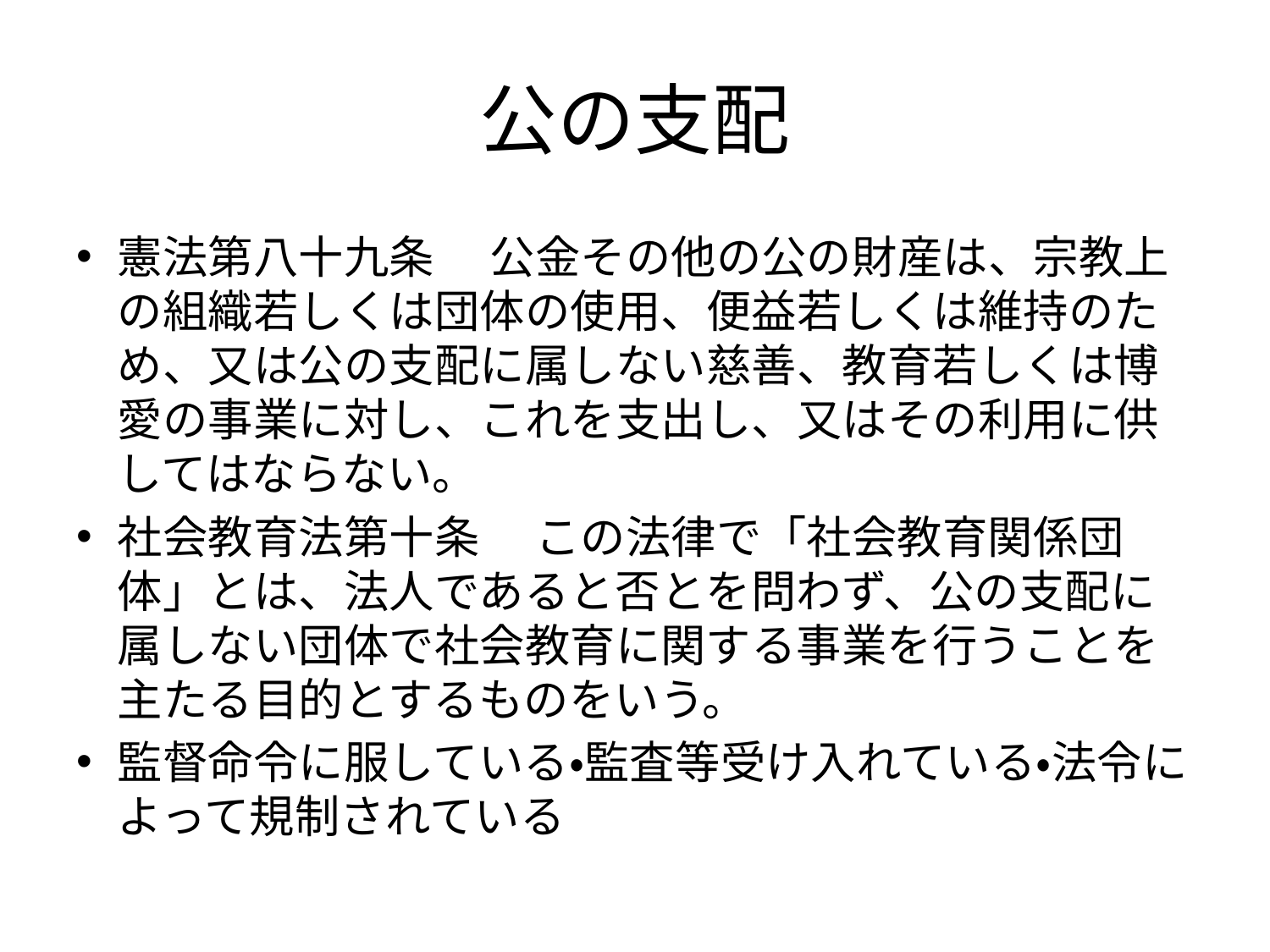

# 公の支配
憲法第八十九条 　公金その他の公の財産は、宗教上の組織若しくは団体の使用、便益若しくは維持のため、又は公の支配に属しない慈善、教育若しくは博愛の事業に対し、これを支出し、又はその利用に供してはならない。
社会教育法第十条 　この法律で「社会教育関係団体」とは、法人であると否とを問わず、公の支配に属しない団体で社会教育に関する事業を行うことを主たる目的とするものをいう。
監督命令に服している・監査等受け入れている・法令によって規制されている